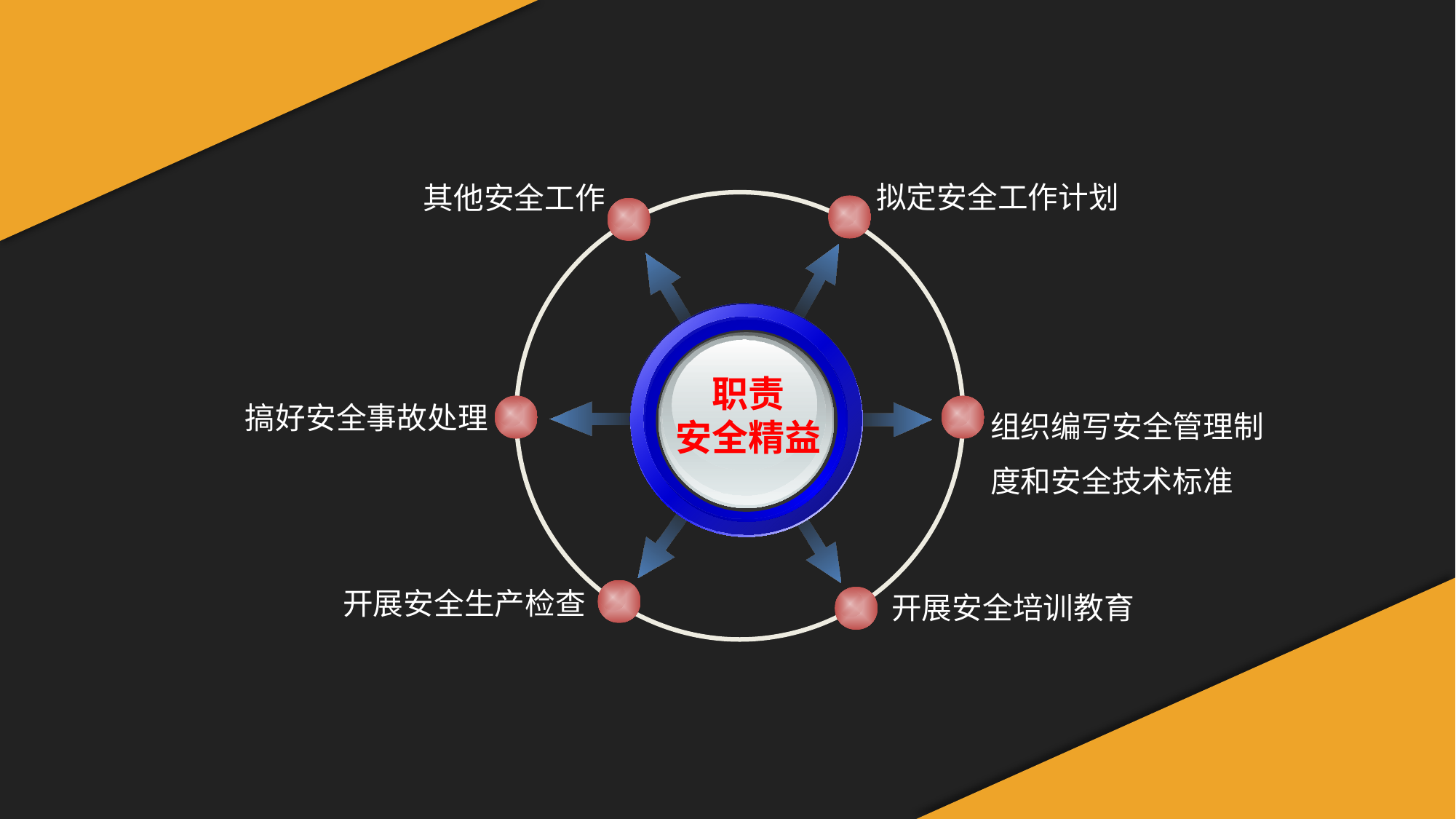

拟定安全工作计划
其他安全工作

职责
安全精益
组织编写安全管理制度和安全技术标准
搞好安全事故处理

开展安全生产检查

开展安全培训教育